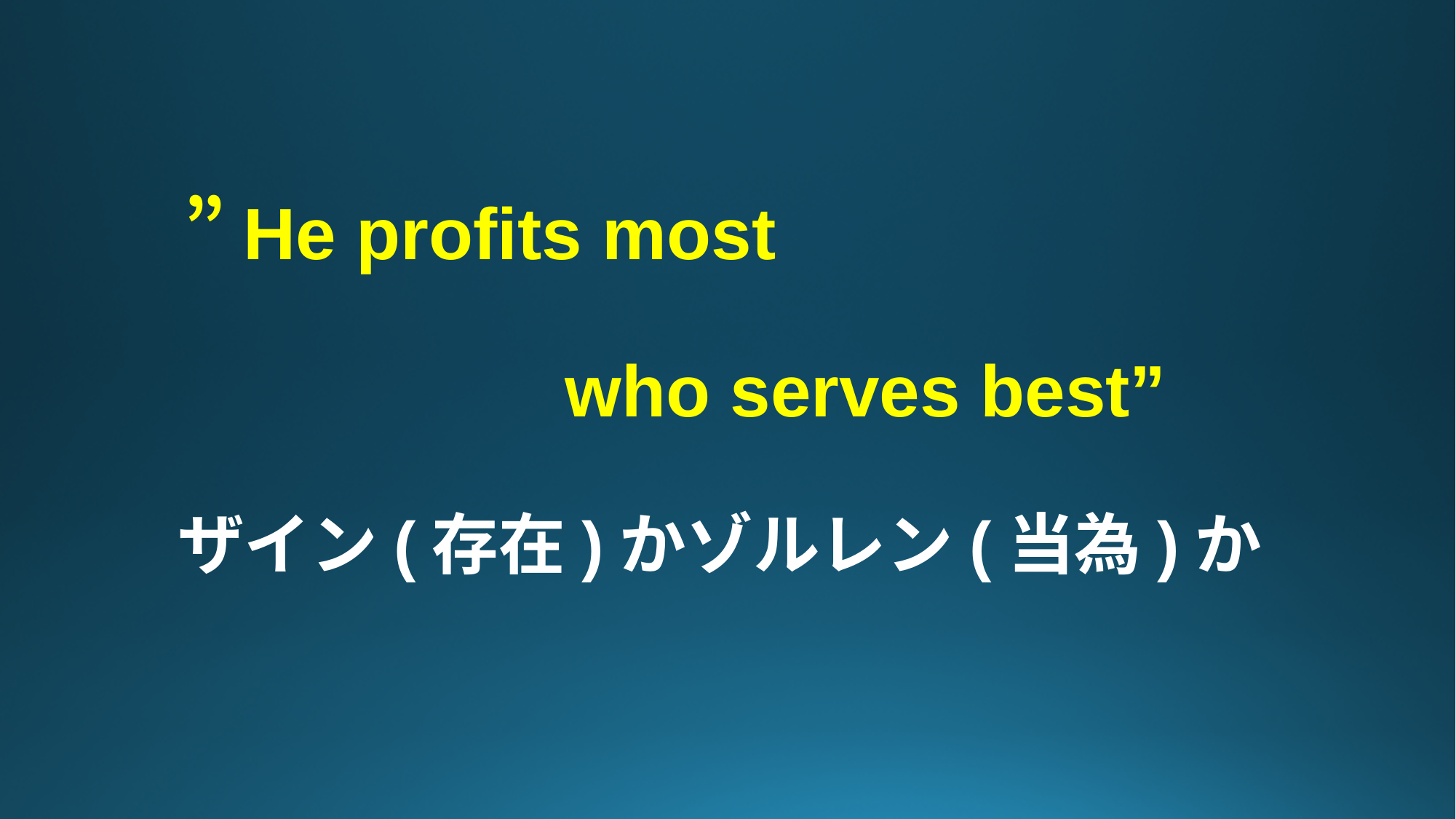

# ”He profits most 　　　　　　　　　　 　　　　　　who serves best” 　ザイン(存在)かゾルレン(当為)か